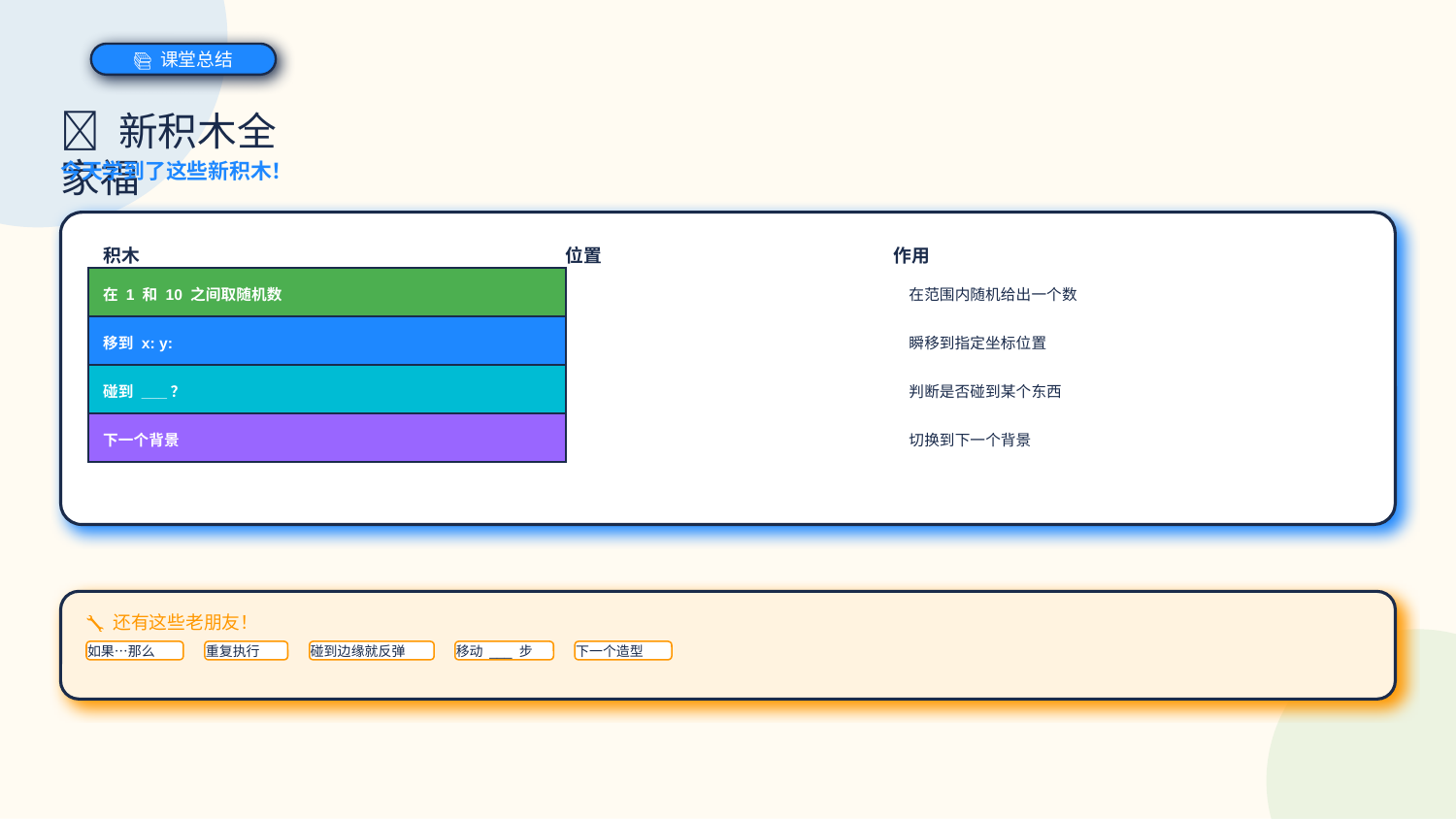

📚 课堂总结
🧩 新积木全家福
今天学到了这些新积木！

| 积木 | 位置 | 作用 |
| --- | --- | --- |
| 在 1 和 10 之间取随机数 | 运算（绿） | 在范围内随机给出一个数 |
| 移到 x: y: | 运动（蓝） | 瞬移到指定坐标位置 |
| 碰到 \_\_\_？ | 侦测（浅蓝） | 判断是否碰到某个东西 |
| 下一个背景 | 外观（紫） | 切换到下一个背景 |

🔧 还有这些老朋友！

如果…那么
重复执行
碰到边缘就反弹
移动 ___ 步
下一个造型